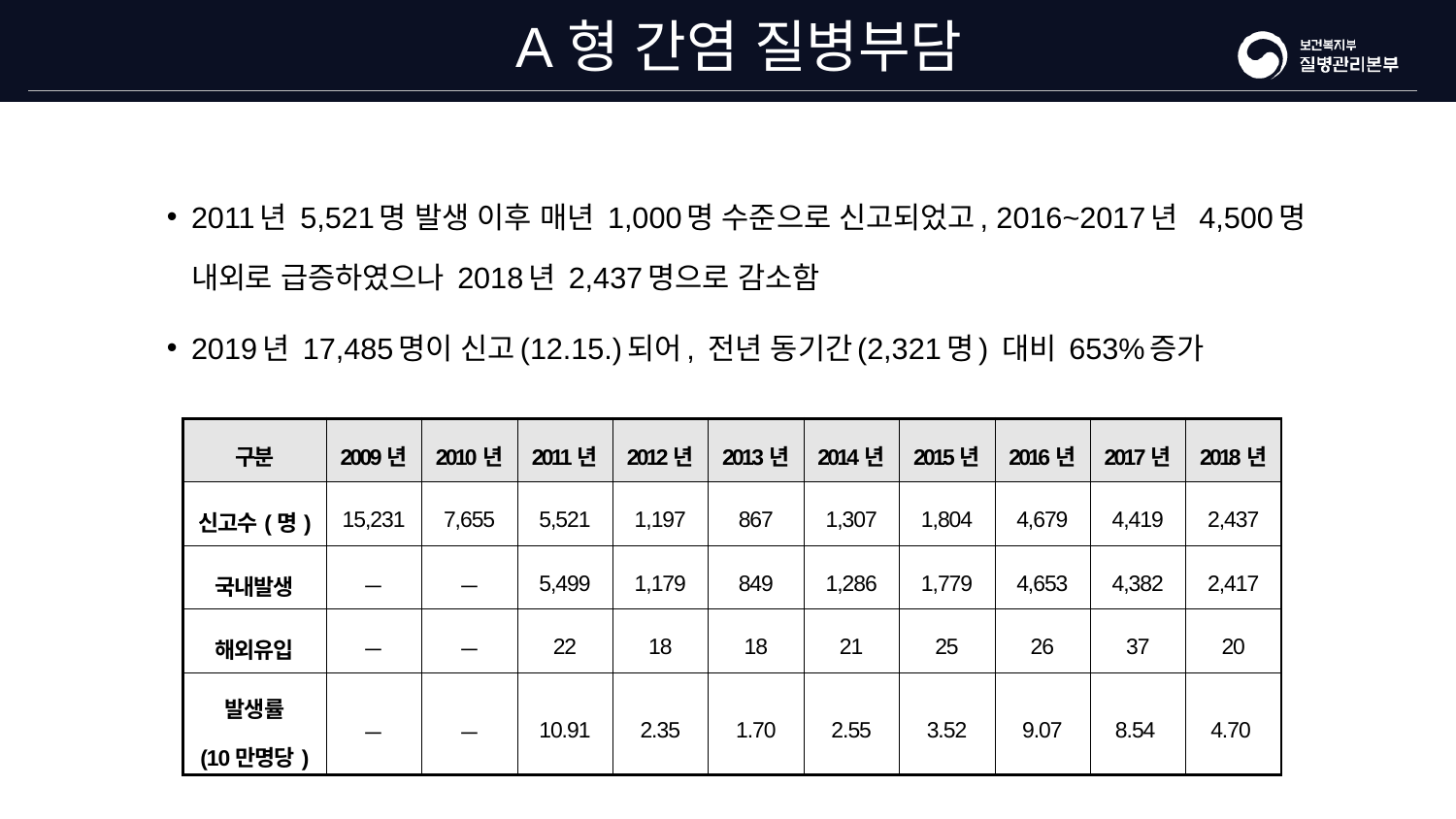

# A형 간염 질병부담
2011년 5,521명 발생 이후 매년 1,000명 수준으로 신고되었고, 2016~2017년  4,500명 내외로 급증하였으나 2018년 2,437명으로 감소함
2019년 17,485명이 신고(12.15.)되어, 전년 동기간(2,321명) 대비 653%증가
| 구분 | 2009년 | 2010년 | 2011년 | 2012년 | 2013년 | 2014년 | 2015년 | 2016년 | 2017년 | 2018년 |
| --- | --- | --- | --- | --- | --- | --- | --- | --- | --- | --- |
| 신고수(명) | 15,231 | 7,655 | 5,521 | 1,197 | 867 | 1,307 | 1,804 | 4,679 | 4,419 | 2,437 |
| 국내발생 | － | － | 5,499 | 1,179 | 849 | 1,286 | 1,779 | 4,653 | 4,382 | 2,417 |
| 해외유입 | － | － | 22 | 18 | 18 | 21 | 25 | 26 | 37 | 20 |
| 발생률 (10만명당) | － | － | 10.91 | 2.35 | 1.70 | 2.55 | 3.52 | 9.07 | 8.54 | 4.70 |